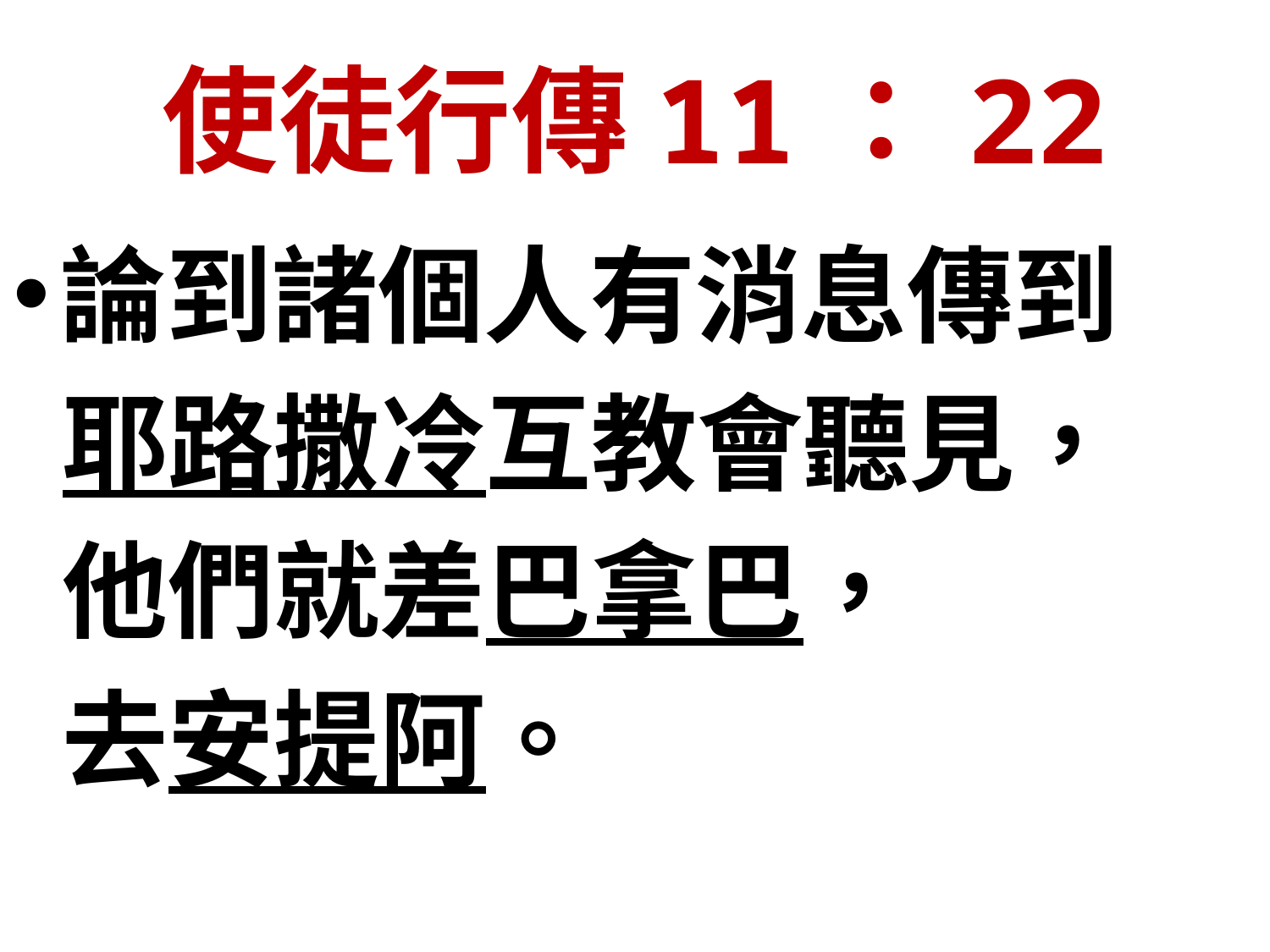

# 使徒行傳11：22
論到諸個人有消息傳到
 耶路撒冷互教會聽見，
 他們就差巴拿巴，
 去安提阿。